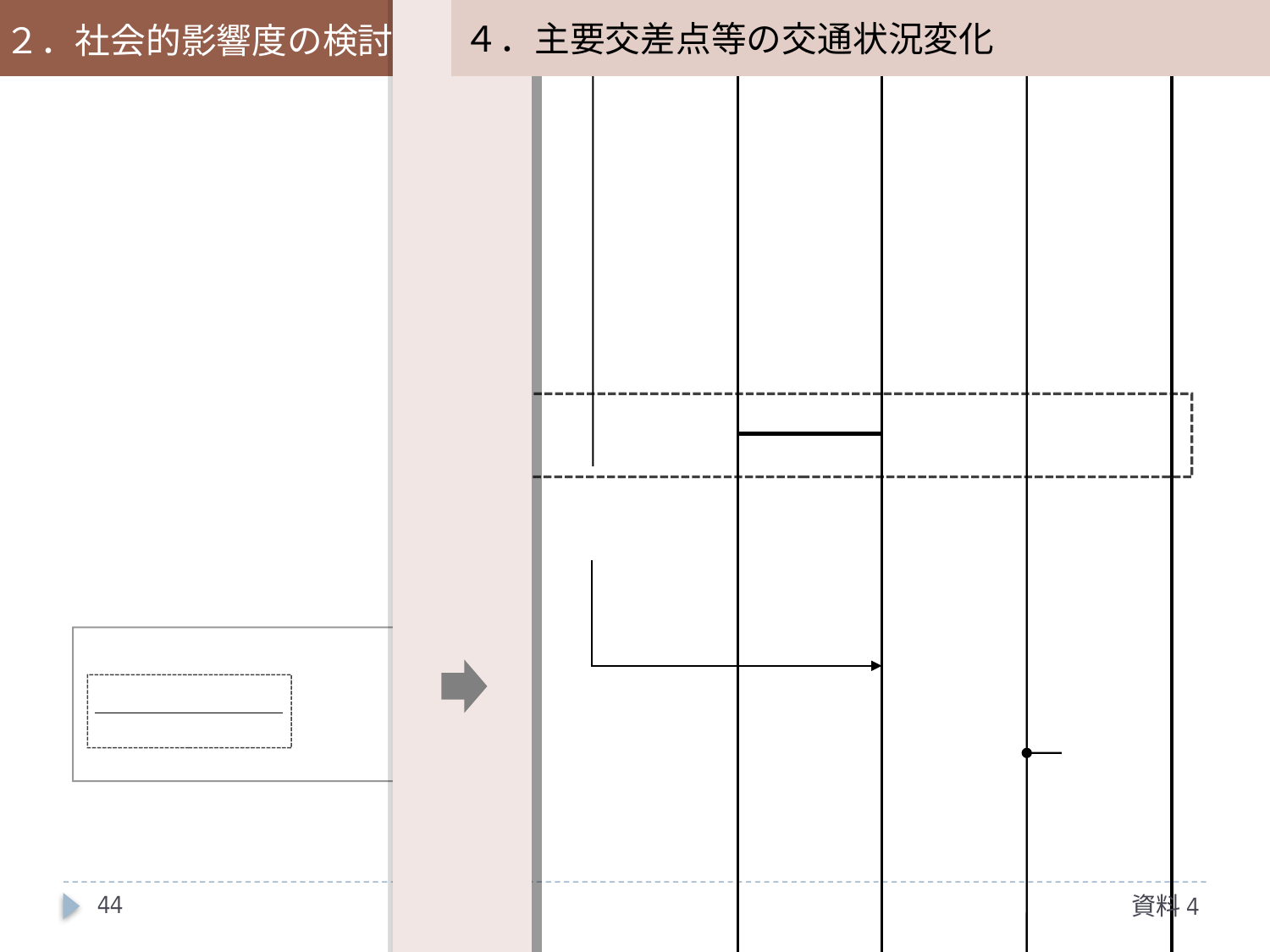

４．主要交差点等の交通状況変化

２．社会的影響度の検討
（２）評価値算定の考え方（方向別交通量の設定方法）
評価値（交差点の交通需要率、滞留長）を算出する上では交差点方向別交通量をインプットデータとするが、交通量推計はマクロ的な変動を把握するモデルであり、個別交差点の方向別交通量（ミクロ事象）は傾向が一致しない場合がある
このため、現況交通量調査を実施し、この結果を基準値として、交通量推計による変動量を考慮して方向別交通量を設定する
交通量情報
×

交通量推計
現況交通量調査
施工パターン毎の交通変動は
交通量推計の結果を用いる
現況交通量調査結果
を方向別交通量のベースとする

【変化率】
施工時方向別交通量の推定値

通行制限を踏まえて
断面交通量の変化量（変化率）を乗ずる

各ケース施工時交通量
×　観測交通量
H17ベース現況再現
信号現示
（現況原則）
交通量推計
※方向率は観測ベース
交差点交通需要率の評価
44
資料4